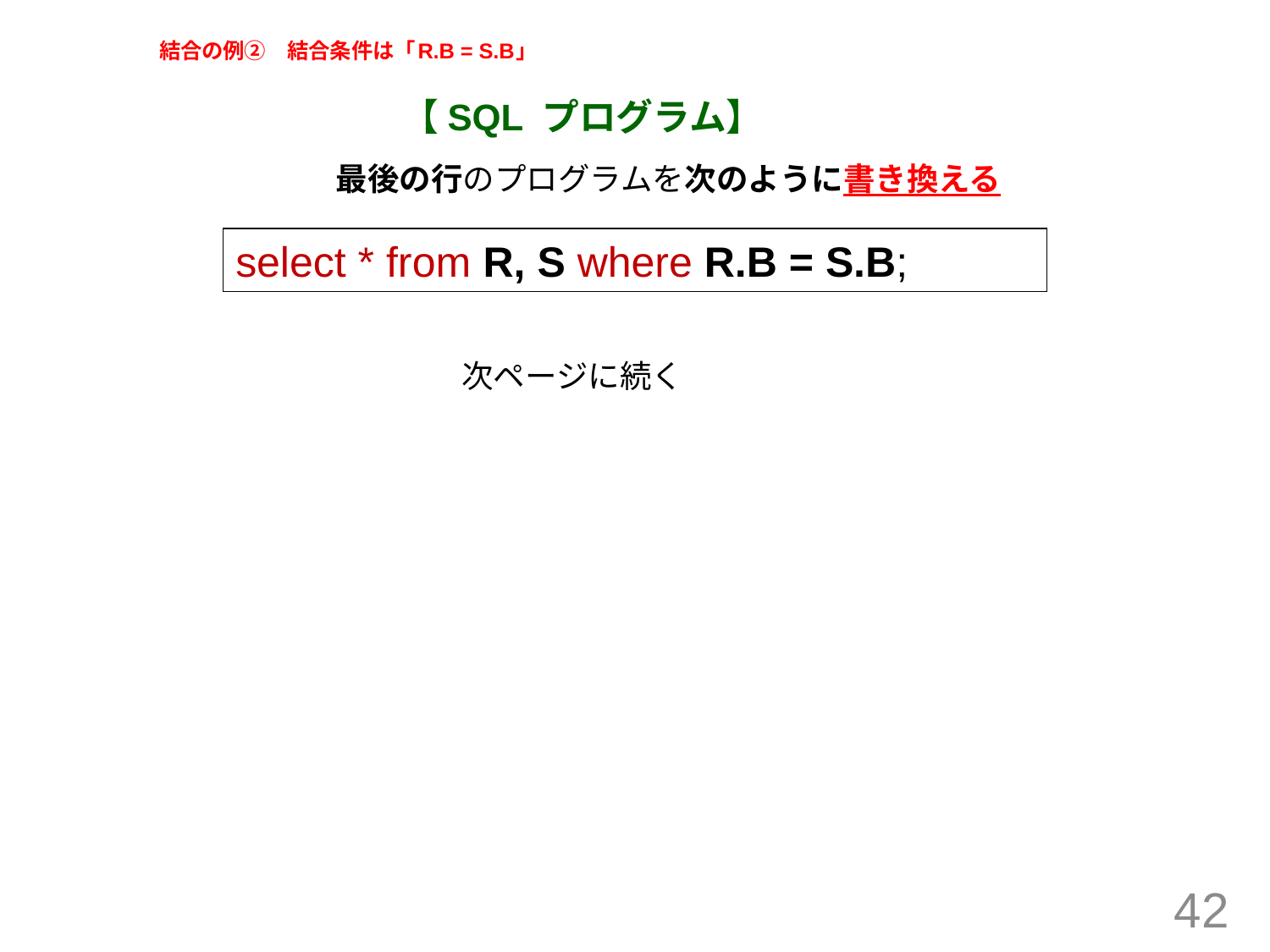

# 結合の例②　結合条件は「R.B = S.B」
【SQL プログラム】
最後の行のプログラムを次のように書き換える
select * from R, S where R.B = S.B;
次ページに続く
42